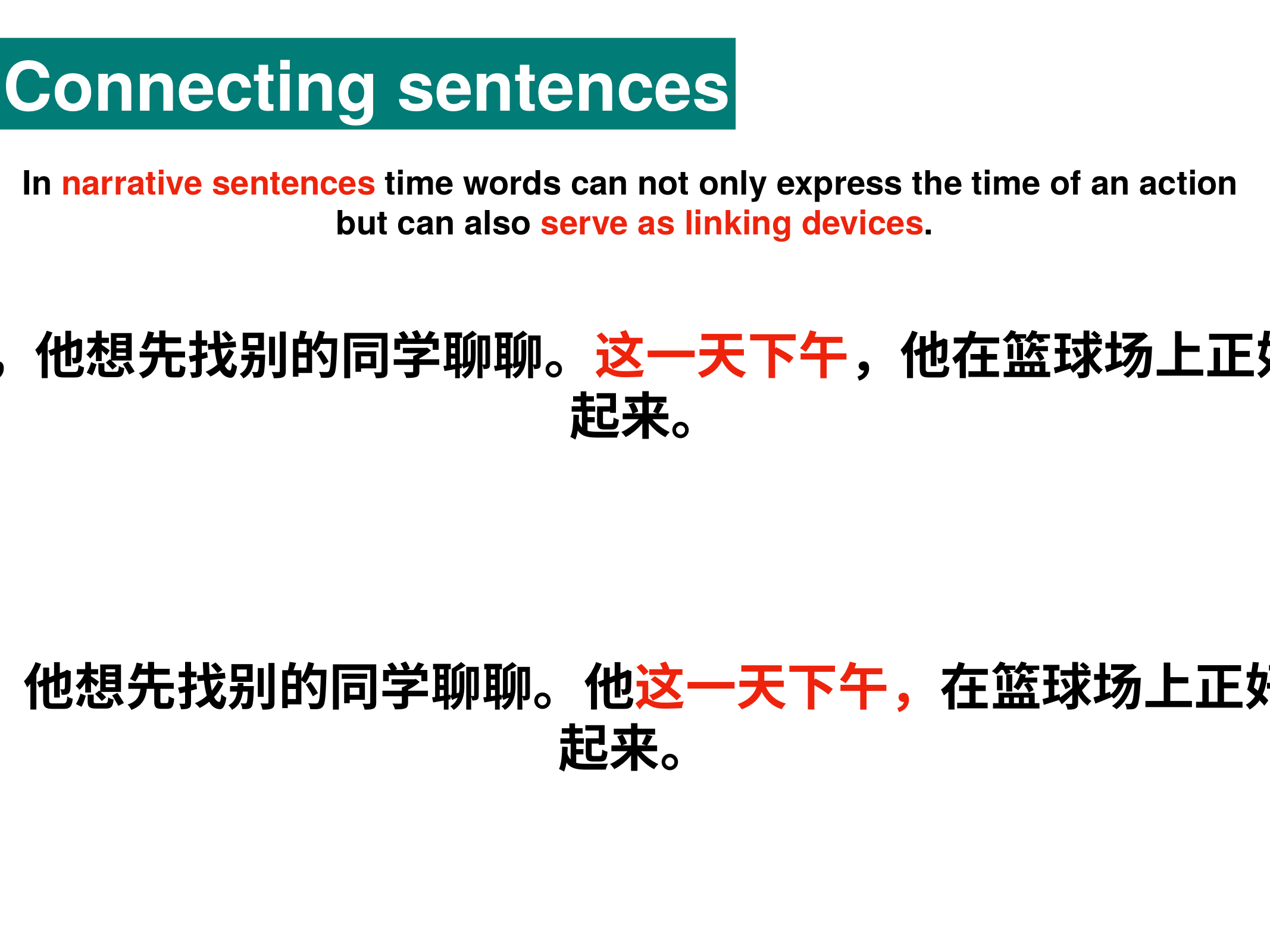

Connecting sentences
In narrative sentences time words can not only express the time of an action
but can also serve as linking devices.
张天明后天要去见他的指导教授，讨论选课的事，他想先找别的同学聊聊。这一天下午，他在篮球场上正好碰见大四的李哲，就一边和李哲打球，一边聊了起来。
张天明后天要去见他的指导教授，讨论选课的事，他想先找别的同学聊聊。他这一天下午，在篮球场上正好碰见大四的李哲，就一边和李哲打球，一边聊了起来。